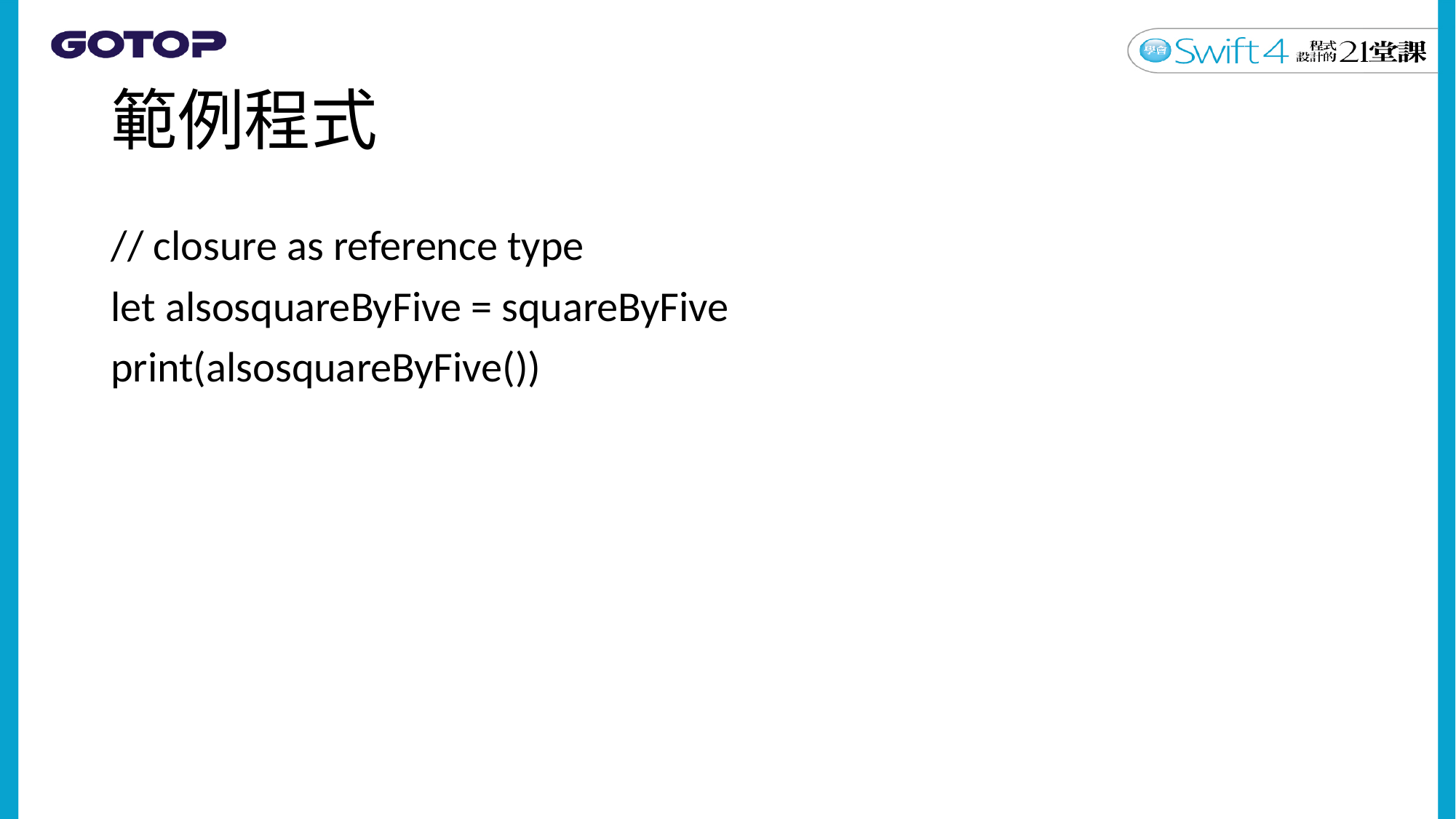

# 範例程式
// closure as reference type
let alsosquareByFive = squareByFive
print(alsosquareByFive())